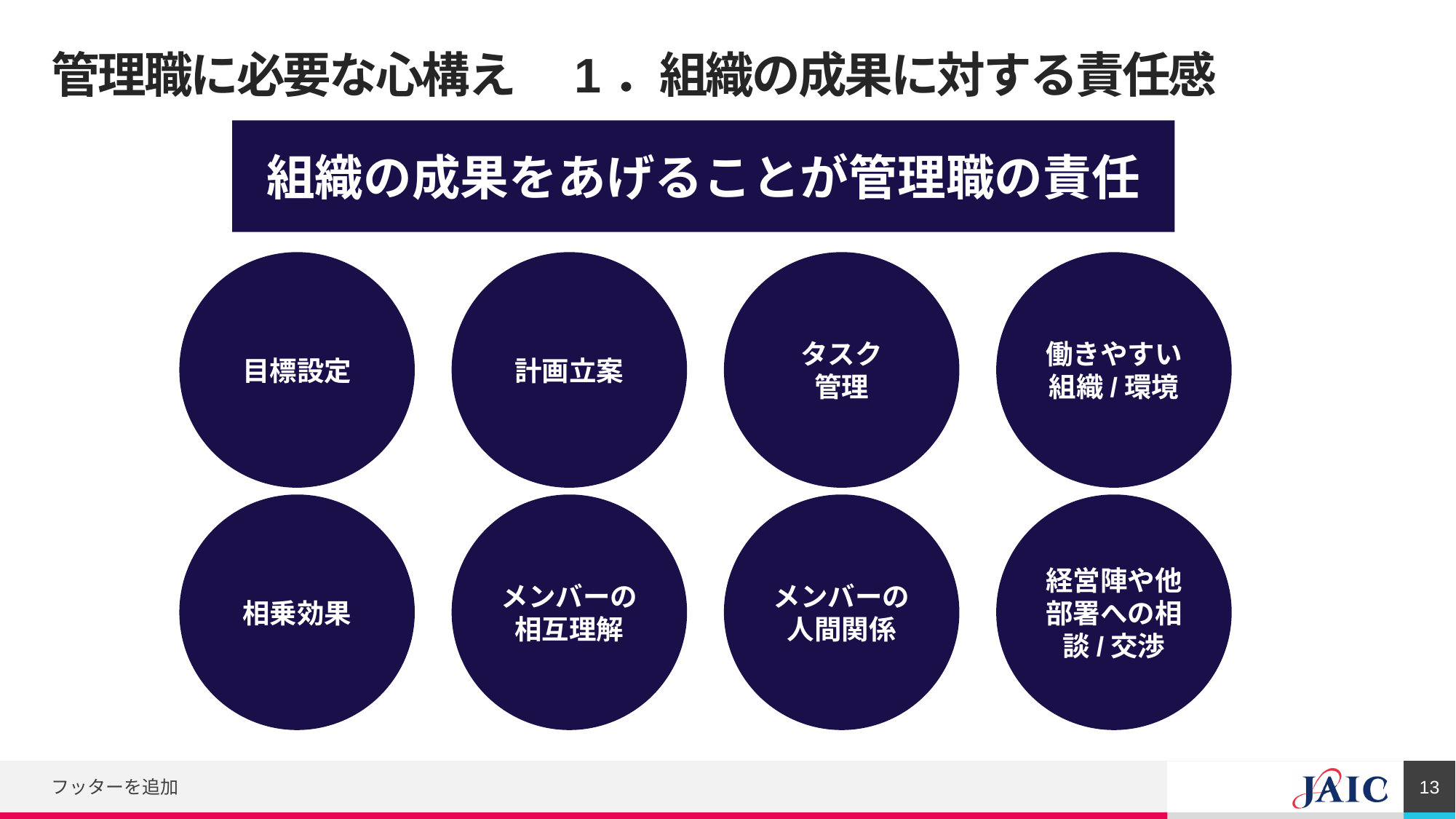

# 管理職に必要な心構え　1．組織の成果に対する責任感

組織の成果をあげることが管理職の責任
目標設定
計画立案
タスク
管理
働きやすい組織/環境
相乗効果
メンバーの相互理解
メンバーの人間関係
経営陣や他部署への相談/交渉
13
フッターを追加